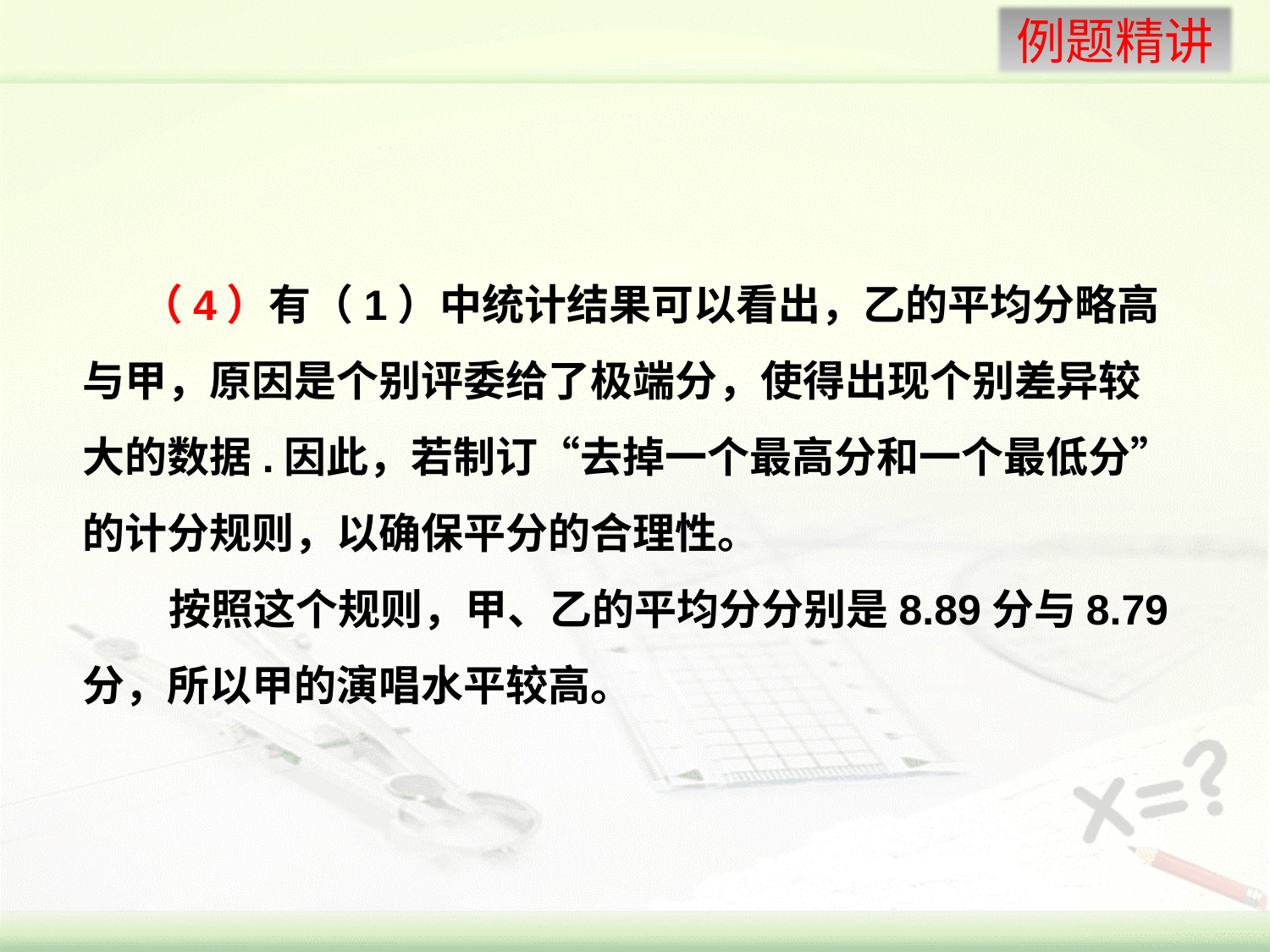

（4）有（1）中统计结果可以看出，乙的平均分略高与甲，原因是个别评委给了极端分，使得出现个别差异较大的数据.因此，若制订“去掉一个最高分和一个最低分”的计分规则，以确保平分的合理性。
        按照这个规则，甲、乙的平均分分别是8.89分与8.79分，所以甲的演唱水平较高。